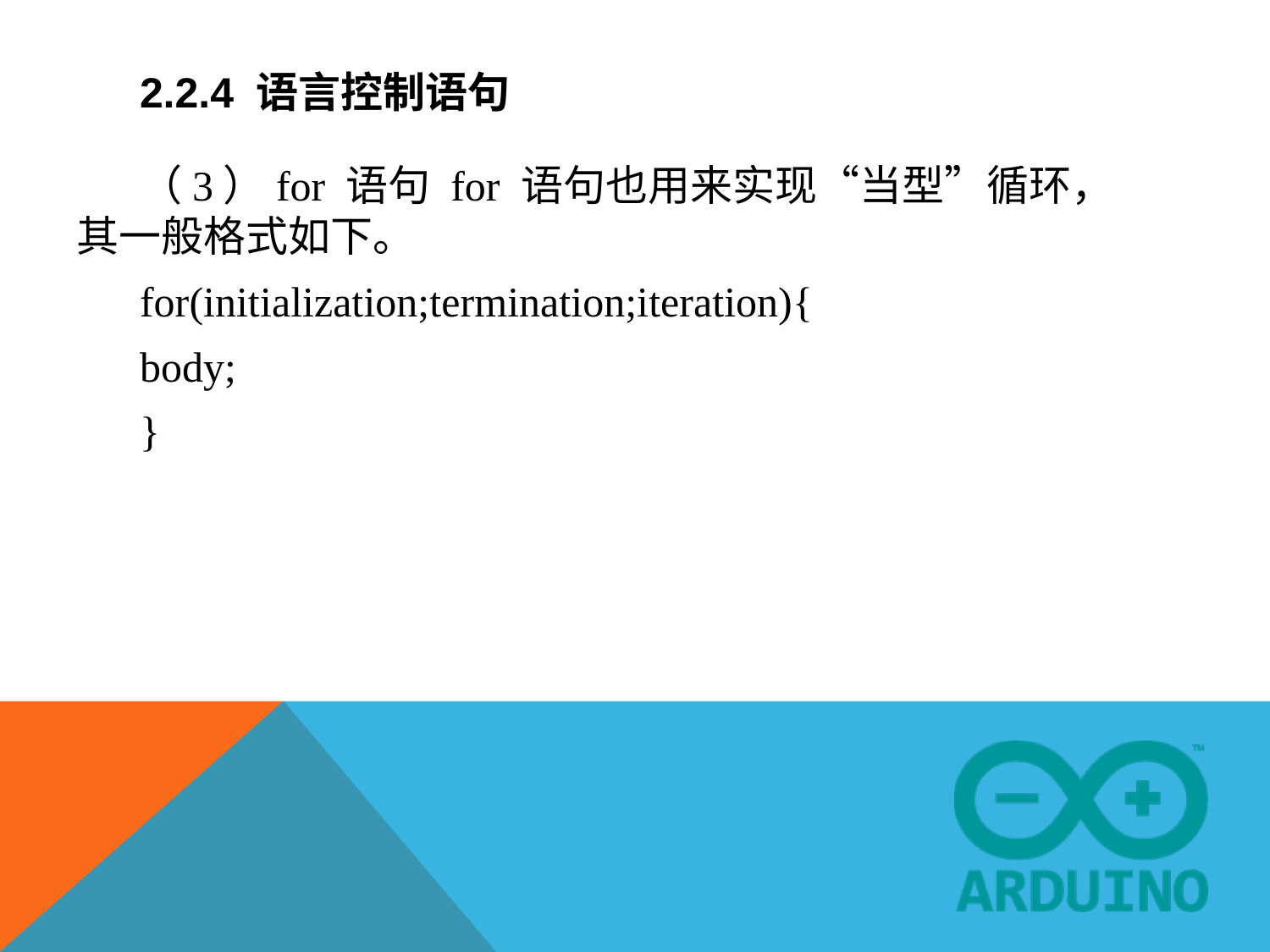

# 2.2.4 语言控制语句
（3）for 语句 for 语句也用来实现“当型”循环，其一般格式如下。
for(initialization;termination;iteration){
body;
}